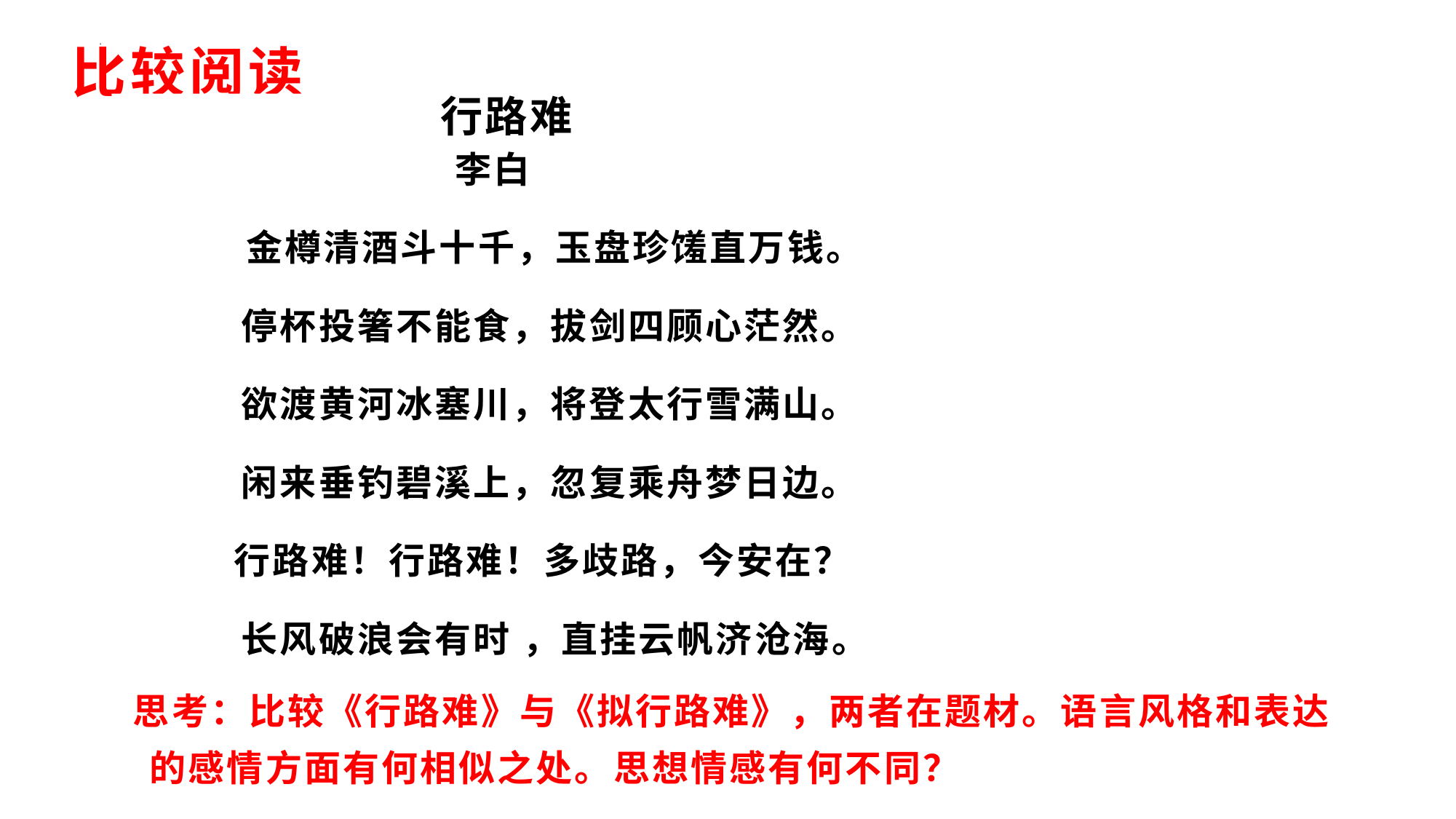

# 比较阅读
                                                  行路难
                               李白
           金樽清酒斗十千，玉盘珍馐直万钱。
　　    停杯投箸不能食，拔剑四顾心茫然。
　　    欲渡黄河冰塞川，将登太行雪满山。
　　    闲来垂钓碧溪上，忽复乘舟梦日边。
　       行路难！行路难！多歧路，今安在？
　　    长风破浪会有时 ，直挂云帆济沧海。
 思考：比较《行路难》与《拟行路难》，两者在题材。语言风格和表达的感情方面有何相似之处。思想情感有何不同？